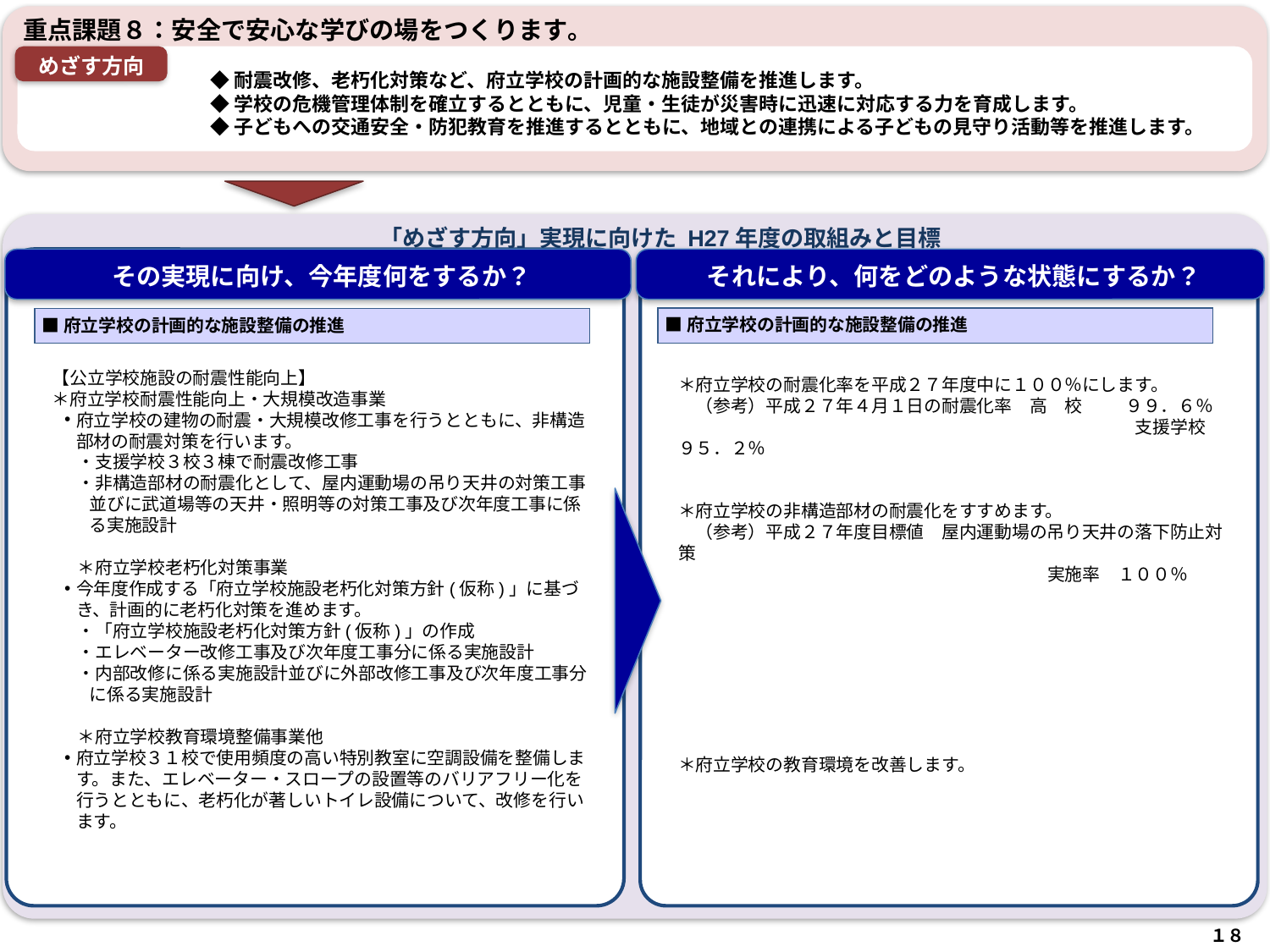

重点課題８：安全で安心な学びの場をつくります。
めざす方向
◆耐震改修、老朽化対策など、府立学校の計画的な施設整備を推進します。
◆学校の危機管理体制を確立するとともに、児童・生徒が災害時に迅速に対応する力を育成します。
◆子どもへの交通安全・防犯教育を推進するとともに、地域との連携による子どもの見守り活動等を推進します。

　　 「めざす方向」実現に向けた H27年度の取組みと目標

その実現に向け、今年度何をするか？
それにより、何をどのような状態にするか？

■府立学校の計画的な施設整備の推進
■府立学校の計画的な施設整備の推進
【公立学校施設の耐震性能向上】
＊府立学校耐震性能向上・大規模改造事業
府立学校の建物の耐震・大規模改修工事を行うとともに、非構造部材の耐震対策を行います。
・支援学校３校３棟で耐震改修工事
・非構造部材の耐震化として、屋内運動場の吊り天井の対策工事並びに武道場等の天井・照明等の対策工事及び次年度工事に係る実施設計

＊府立学校老朽化対策事業
今年度作成する「府立学校施設老朽化対策方針(仮称)」に基づき、計画的に老朽化対策を進めます。
・「府立学校施設老朽化対策方針(仮称)」の作成
・エレベーター改修工事及び次年度工事分に係る実施設計
・内部改修に係る実施設計並びに外部改修工事及び次年度工事分に係る実施設計

＊府立学校教育環境整備事業他
府立学校３１校で使用頻度の高い特別教室に空調設備を整備します。また、エレベーター・スロープの設置等のバリアフリー化を行うとともに、老朽化が著しいトイレ設備について、改修を行います。

＊府立学校の耐震化率を平成２７年度中に１００％にします。
　（参考）平成２７年４月１日の耐震化率　高　校　　  ９９．６％
　　　　　　　　　　　　　　　　　　　　　　　　　　支援学校　９５．２％

＊府立学校の非構造部材の耐震化をすすめます。
　（参考）平成２７年度目標値　屋内運動場の吊り天井の落下防止対策
　　　　　　　　　　　　　　　　　　　　　実施率　１００％

＊府立学校の教育環境を改善します。

１８